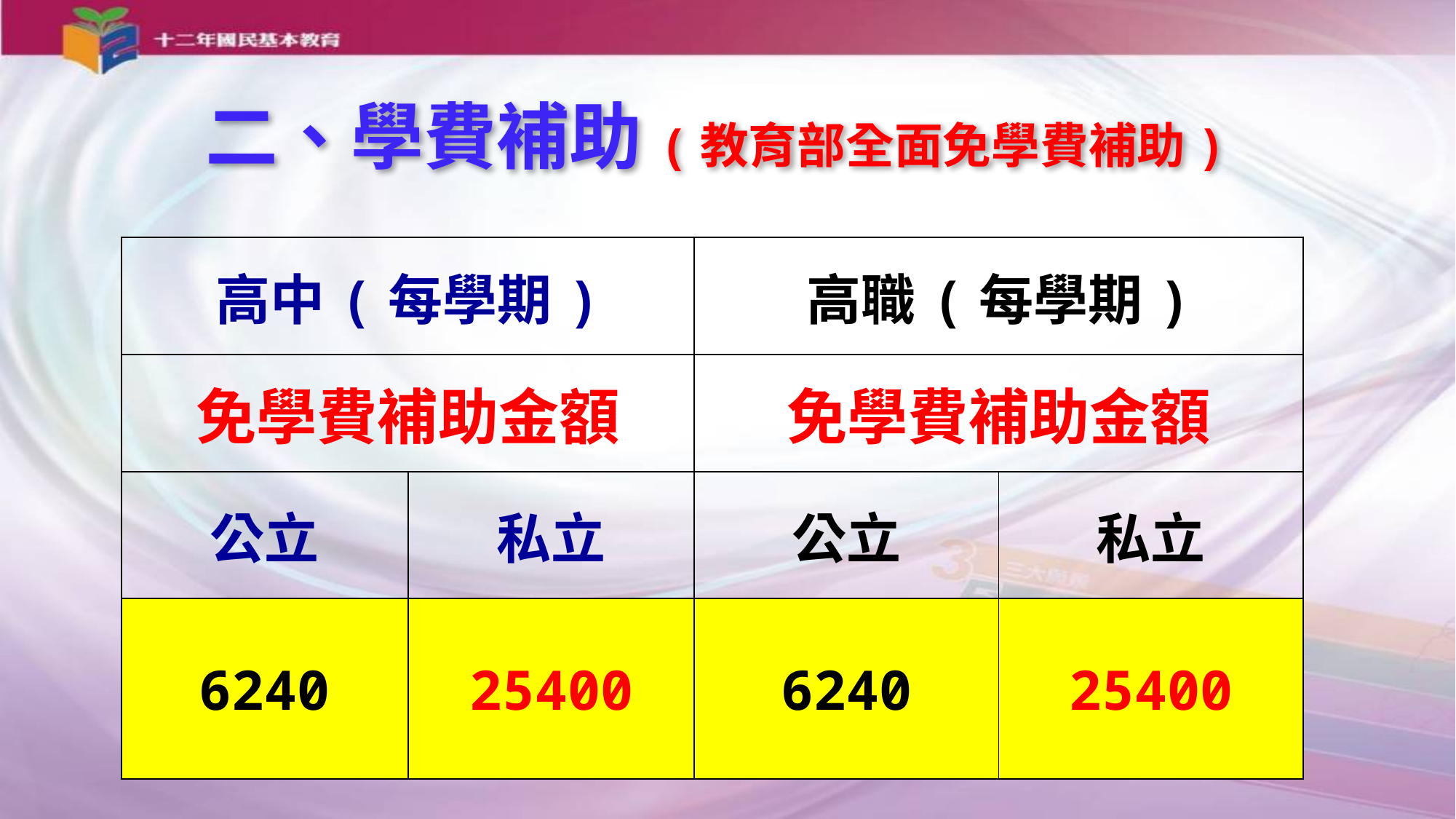

二、學費補助(教育部全面免學費補助)
| 高中(每學期) |  | 高職(每學期) |  |
| --- | --- | --- | --- |
| 免學費補助金額 |  | 免學費補助金額 |  |
| 公立 | 私立 | 公立 | 私立 |
| 6240 | 25400 | 6240 | 25400 |